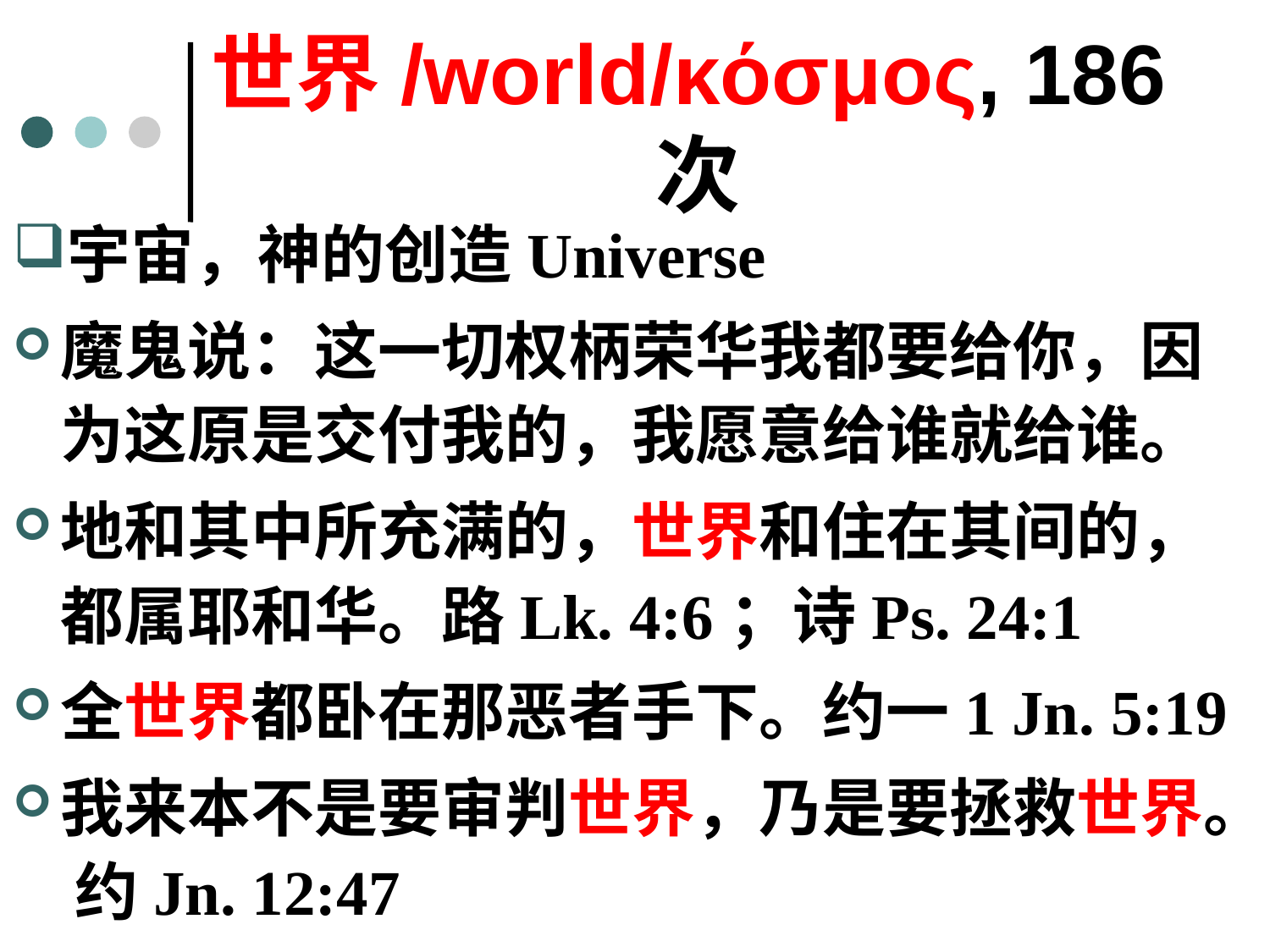

# 世界/world/κόσμος, 186次
宇宙，神的创造Universe
魔鬼说：这一切权柄荣华我都要给你，因为这原是交付我的，我愿意给谁就给谁。
地和其中所充满的，世界和住在其间的，都属耶和华。路Lk. 4:6；诗Ps. 24:1
全世界都卧在那恶者手下。约一1 Jn. 5:19
我来本不是要审判世界，乃是要拯救世界。 约Jn. 12:47